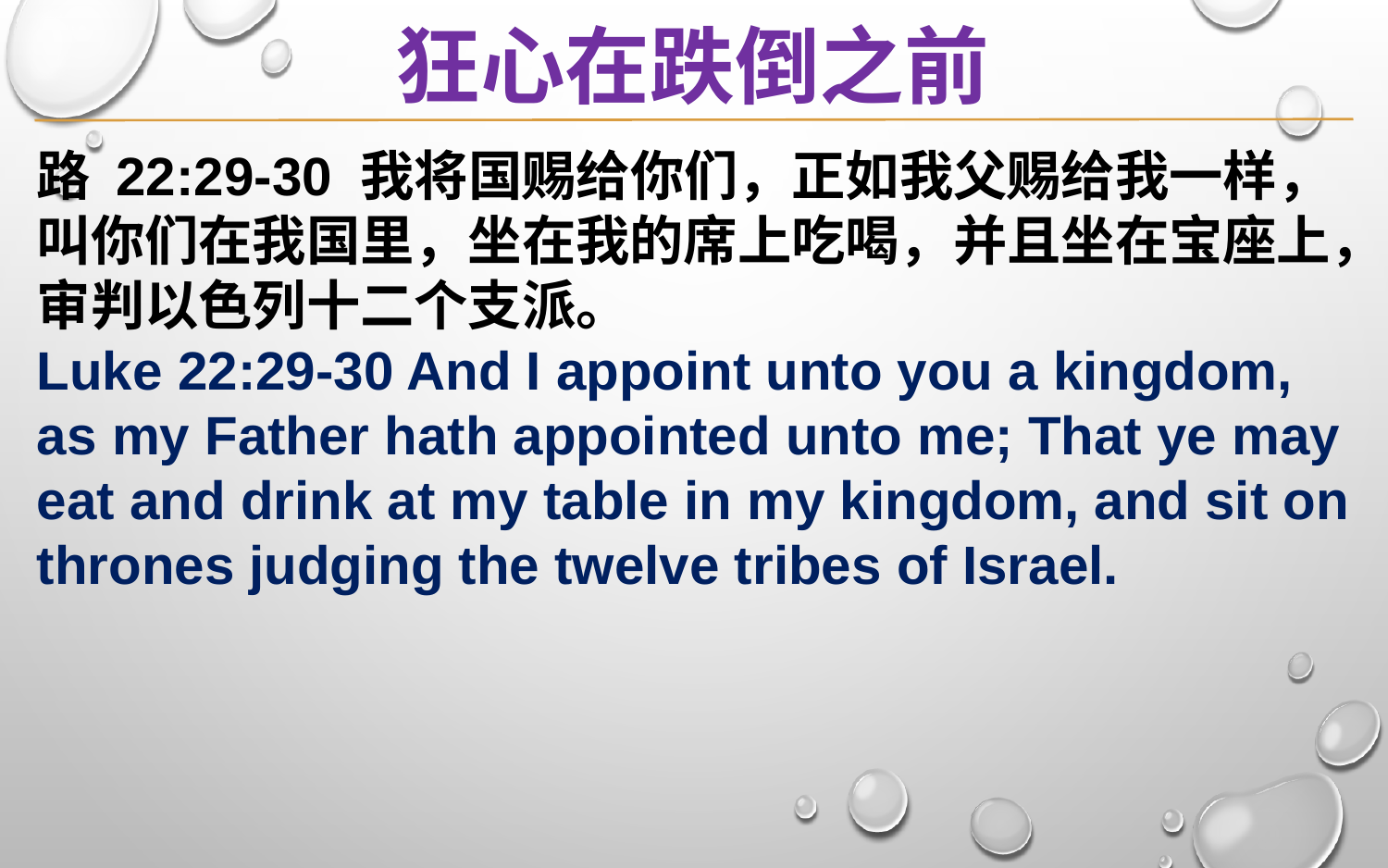

狂心在跌倒之前
路 22:29-30 我将国赐给你们，正如我父赐给我一样， 叫你们在我国里，坐在我的席上吃喝，并且坐在宝座上，审判以色列十二个支派。
Luke 22:29-30 And I appoint unto you a kingdom, as my Father hath appointed unto me; That ye may eat and drink at my table in my kingdom, and sit on thrones judging the twelve tribes of Israel.